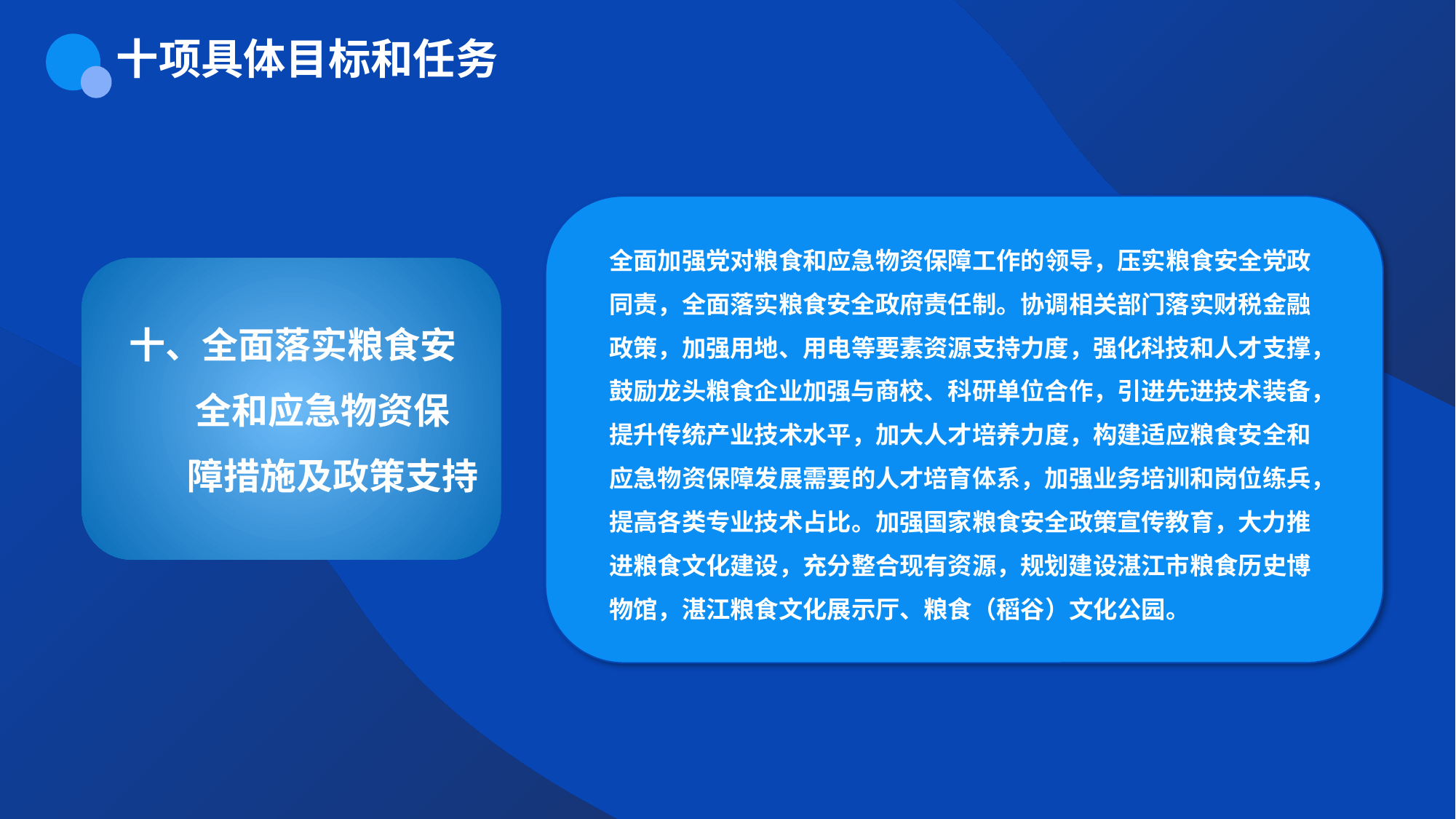

十项具体目标和任务

全面加强党对粮食和应急物资保障工作的领导，压实粮食安全党政同责，全面落实粮食安全政府责任制。协调相关部门落实财税金融政策，加强用地、用电等要素资源支持力度，强化科技和人才支撑，鼓励龙头粮食企业加强与商校、科研单位合作，引进先进技术装备，提升传统产业技术水平，加大人才培养力度，构建适应粮食安全和应急物资保障发展需要的人才培育体系，加强业务培训和岗位练兵，提高各类专业技术占比。加强国家粮食安全政策宣传教育，大力推进粮食文化建设，充分整合现有资源，规划建设湛江市粮食历史博物馆，湛江粮食文化展示厅、粮食（稻谷）文化公园。

十、全面落实粮食安
       全和应急物资保
      障措施及政策支持